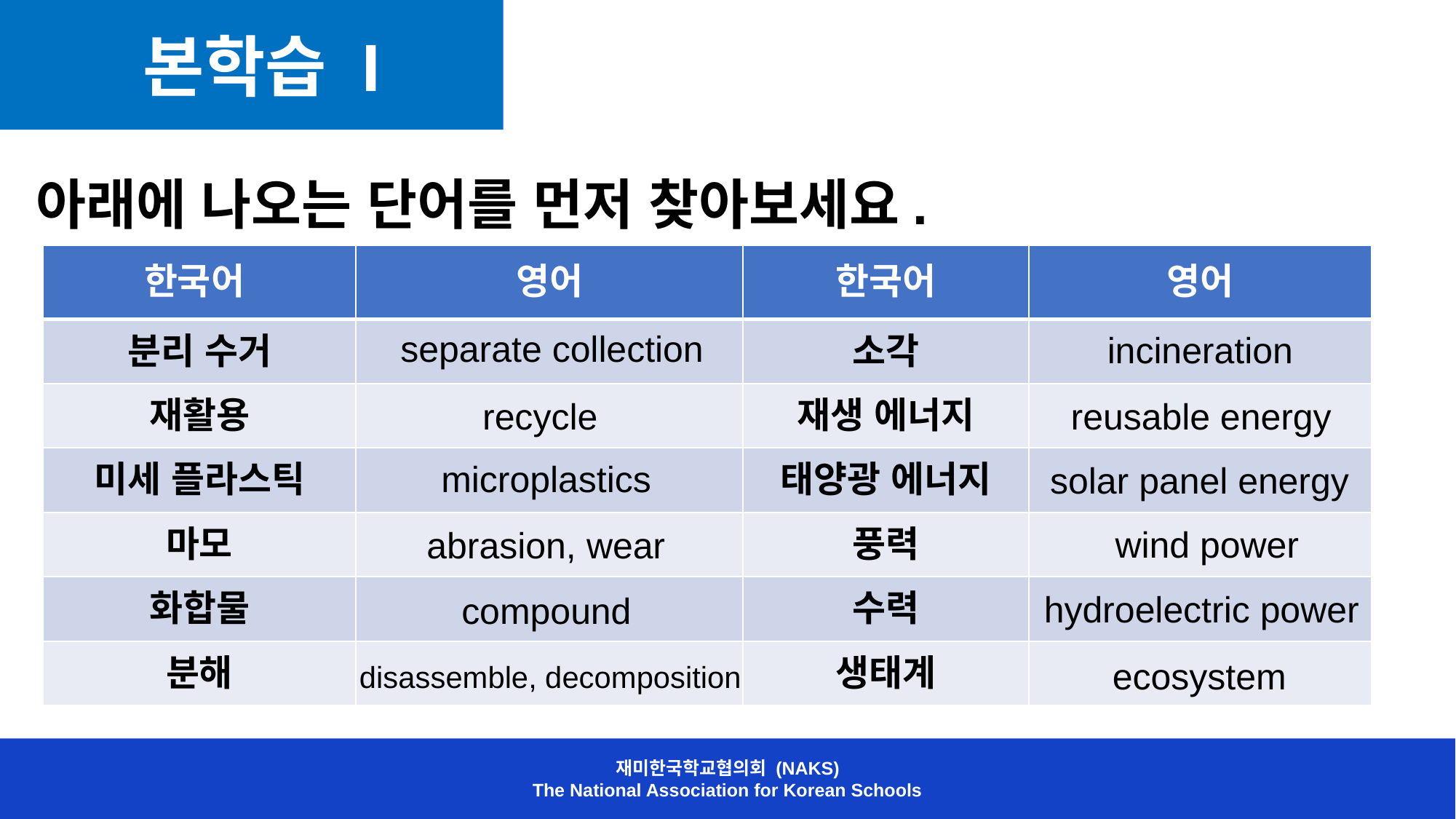

본학습 I
아래에 나오는 단어를 먼저 찾아보세요.
| 한국어 | 영어 | 한국어 | 영어 |
| --- | --- | --- | --- |
| 분리 수거 |  | 소각 |  |
| 재활용 |  | 재생 에너지 |  |
| 미세 플라스틱 |  | 태양광 에너지 |  |
| 마모 |  | 풍력 |  |
| 화합물 |  | 수력 |  |
| 분해 |  | 생태계 |  |
separate collection
incineration
reusable energy
recycle
microplastics
solar panel energy
wind power
abrasion, wear
hydroelectric power
compound
ecosystem
disassemble, decomposition
재미한국학교협의회 (NAKS)
The National Association for Korean Schools